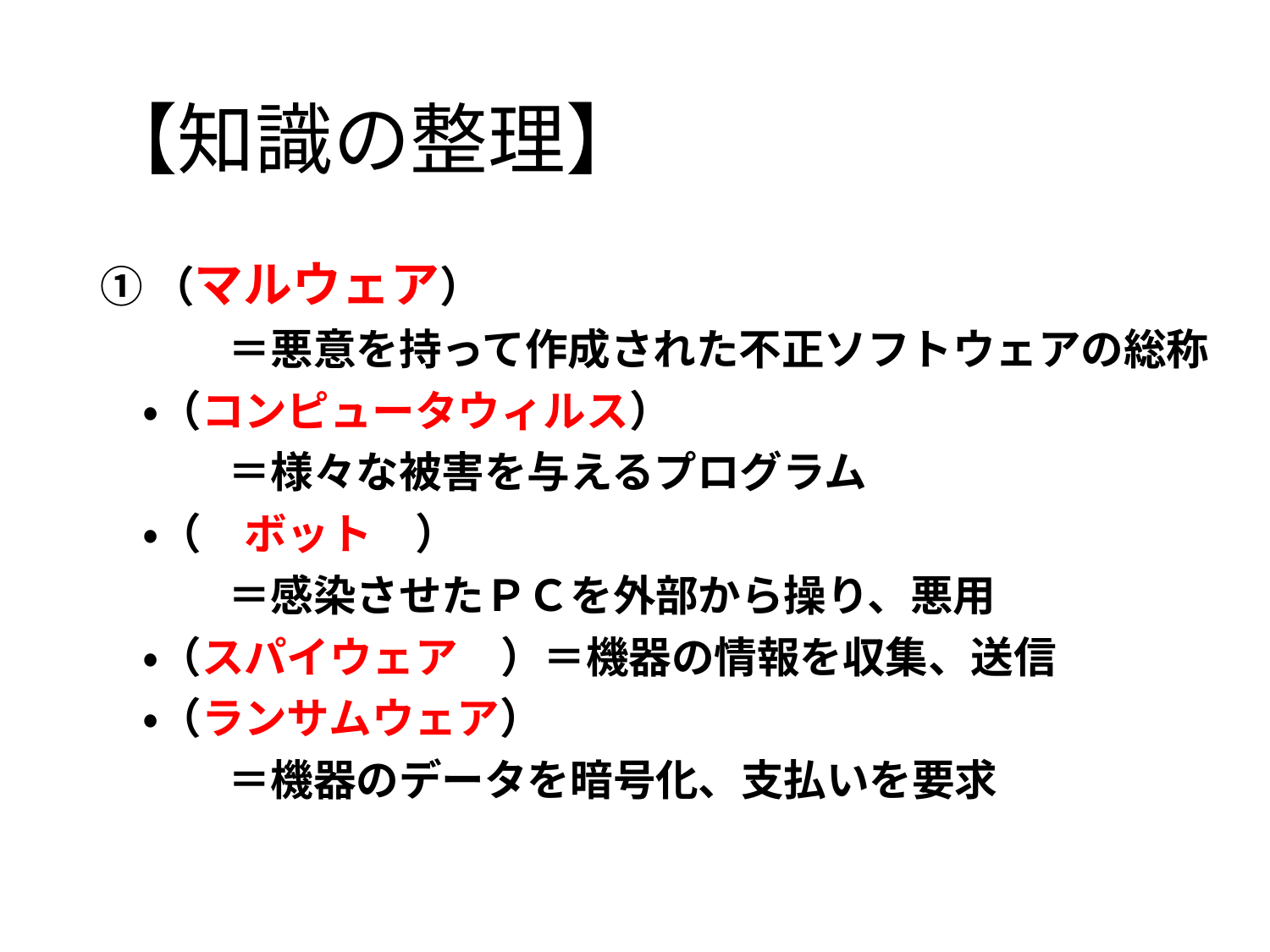

# 【知識の整理】
①（マルウェア）
　　　＝悪意を持って作成された不正ソフトウェアの総称
　・（コンピュータウィルス）
　　　＝様々な被害を与えるプログラム
　・（　ボット　）
　　　＝感染させたＰＣを外部から操り、悪用
　・（スパイウェア　）＝機器の情報を収集、送信
　・（ランサムウェア）
　　　＝機器のデータを暗号化、支払いを要求